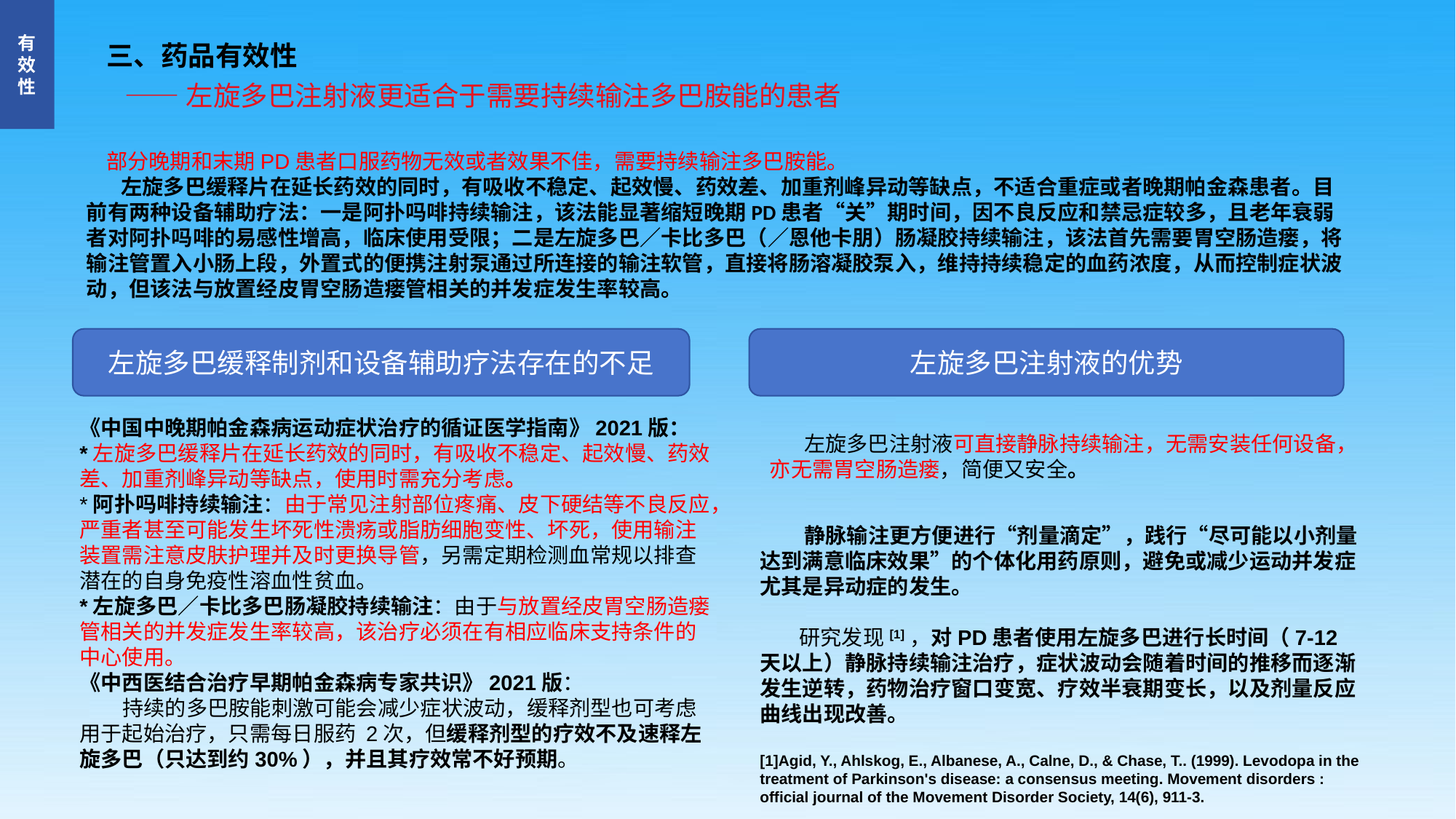

有效性
三、药品有效性
——左旋多巴注射液更适合于需要持续输注多巴胺能的患者

   部分晚期和末期PD患者口服药物无效或者效果不佳，需要持续输注多巴胺能。
      左旋多巴缓释片在延长药效的同时，有吸收不稳定、起效慢、药效差、加重剂峰异动等缺点，不适合重症或者晚期帕金森患者。目前有两种设备辅助疗法：一是阿扑吗啡持续输注，该法能显著缩短晚期PD患者“关”期时间，因不良反应和禁忌症较多，且老年衰弱者对阿扑吗啡的易感性增高，临床使用受限；二是左旋多巴／卡比多巴（／恩他卡朋）肠凝胶持续输注，该法首先需要胃空肠造瘘，将输注管置入小肠上段，外置式的便携注射泵通过所连接的输注软管，直接将肠溶凝胶泵入，维持持续稳定的血药浓度，从而控制症状波动，但该法与放置经皮胃空肠造瘘管相关的并发症发生率较高。

左旋多巴缓释制剂和设备辅助疗法存在的不足
左旋多巴注射液的优势
《中国中晚期帕金森病运动症状治疗的循证医学指南》2021版：
*左旋多巴缓释片在延长药效的同时，有吸收不稳定、起效慢、药效差、加重剂峰异动等缺点，使用时需充分考虑。
*阿扑吗啡持续输注：由于常见注射部位疼痛、皮下硬结等不良反应，严重者甚至可能发生坏死性溃疡或脂肪细胞变性、坏死，使用输注装置需注意皮肤护理并及时更换导管，另需定期检测血常规以排查潜在的自身免疫性溶血性贫血。
*左旋多巴／卡比多巴肠凝胶持续输注：由于与放置经皮胃空肠造瘘管相关的并发症发生率较高，该治疗必须在有相应临床支持条件的中心使用。
《中西医结合治疗早期帕金森病专家共识》2021版：
        持续的多巴胺能刺激可能会减少症状波动，缓释剂型也可考虑用于起始治疗，只需每日服药 2次，但缓释剂型的疗效不及速释左旋多巴（只达到约30%），并且其疗效常不好预期。
      左旋多巴注射液可直接静脉持续输注，无需安装任何设备，亦无需胃空肠造瘘，简便又安全。
        静脉输注更方便进行“剂量滴定”，践行“尽可能以小剂量达到满意临床效果”的个体化用药原则，避免或减少运动并发症尤其是异动症的发生。

       研究发现[1]，对PD患者使用左旋多巴进行长时间（7-12天以上）静脉持续输注治疗，症状波动会随着时间的推移而逐渐发生逆转，药物治疗窗口变宽、疗效半衰期变长，以及剂量反应曲线出现改善。

[1]Agid, Y., Ahlskog, E., Albanese, A., Calne, D., & Chase, T.. (1999). Levodopa in the treatment of Parkinson's disease: a consensus meeting. Movement disorders : official journal of the Movement Disorder Society, 14(6), 911-3.